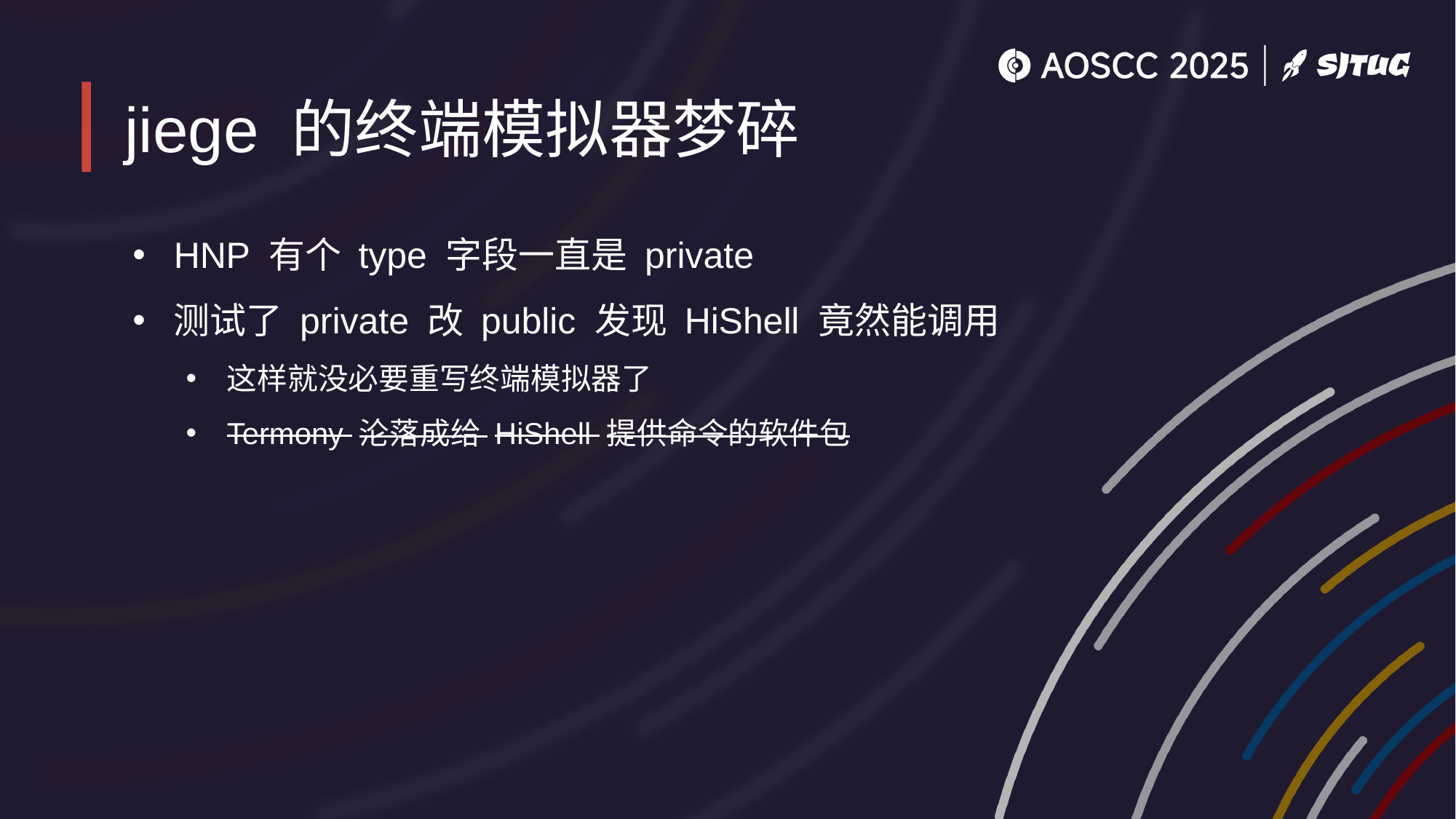

# jiege 的终端模拟器梦碎
HNP 有个 type 字段一直是 private
测试了 private 改 public 发现 HiShell 竟然能调用
这样就没必要重写终端模拟器了
Termony 沦落成给 HiShell 提供命令的软件包